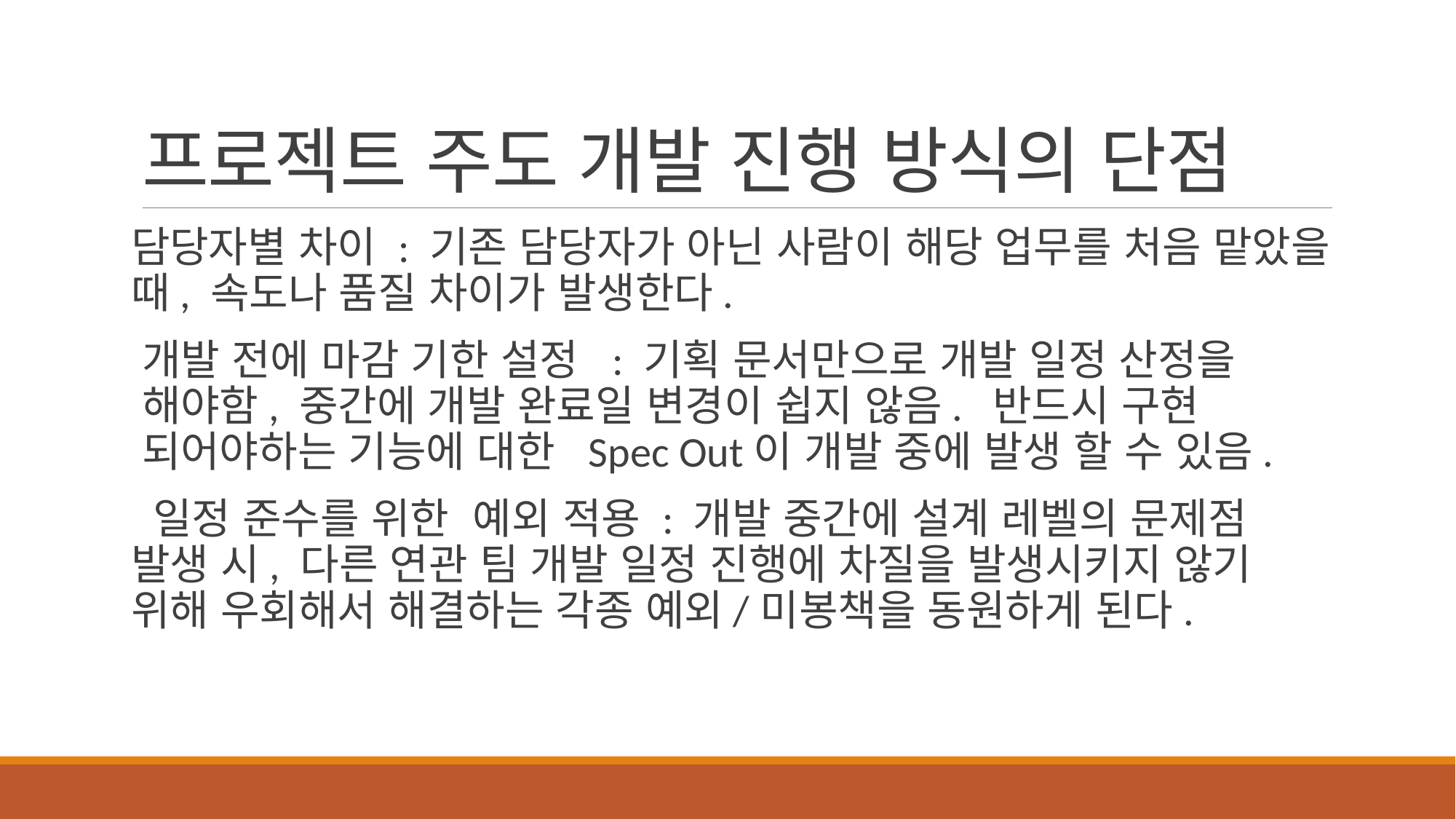

# 프로젝트 주도 개발 진행 방식의 단점
담당자별 차이 : 기존 담당자가 아닌 사람이 해당 업무를 처음 맡았을 때, 속도나 품질 차이가 발생한다.
개발 전에 마감 기한 설정  : 기획 문서만으로 개발 일정 산정을 해야함, 중간에 개발 완료일 변경이 쉽지 않음.  반드시 구현 되어야하는 기능에 대한  Spec Out이 개발 중에 발생 할 수 있음.
 일정 준수를 위한  예외 적용 : 개발 중간에 설계 레벨의 문제점 발생 시, 다른 연관 팀 개발 일정 진행에 차질을 발생시키지 않기 위해 우회해서 해결하는 각종 예외/미봉책을 동원하게 된다.